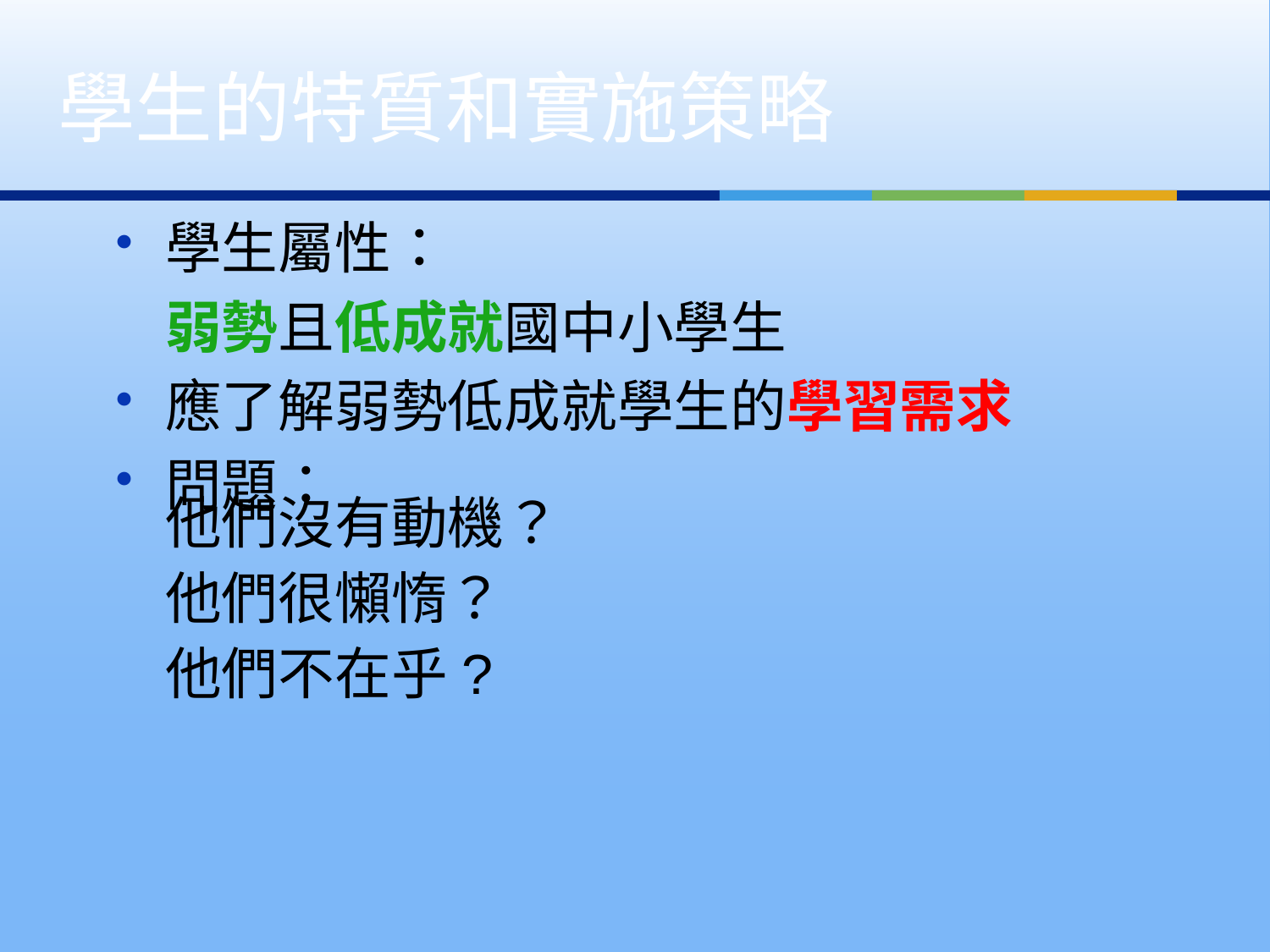

# 學生的特質和實施策略
學生屬性：
	弱勢且低成就國中小學生
應了解弱勢低成就學生的學習需求
問題：
	他們沒有動機？

	他們很懶惰？

	他們不在乎?